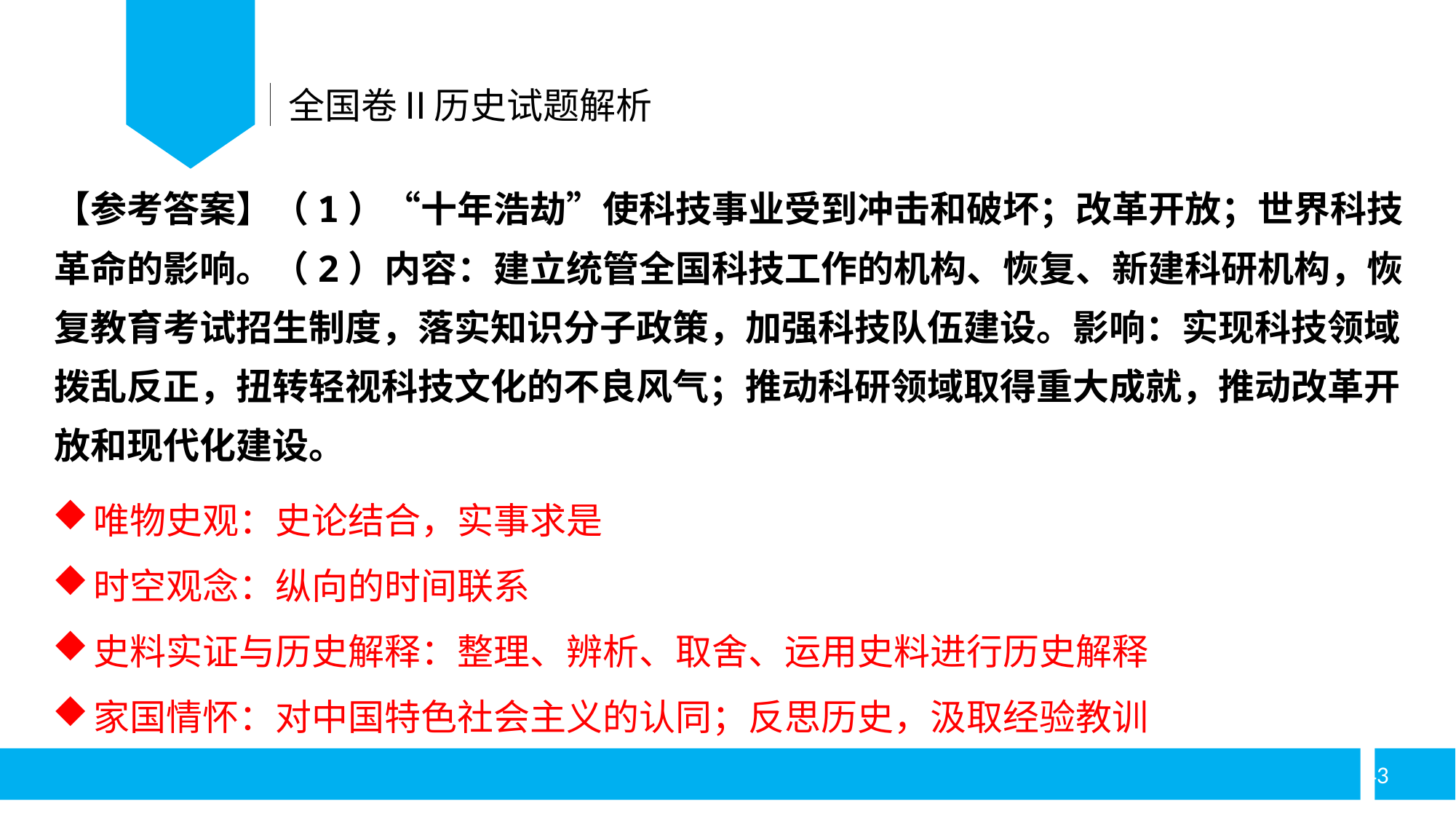

全国卷Ⅱ历史试题解析
【参考答案】（1）“十年浩劫”使科技事业受到冲击和破坏；改革开放；世界科技革命的影响。（2）内容：建立统管全国科技工作的机构、恢复、新建科研机构，恢复教育考试招生制度，落实知识分子政策，加强科技队伍建设。影响：实现科技领域拨乱反正，扭转轻视科技文化的不良风气；推动科研领域取得重大成就，推动改革开放和现代化建设。
唯物史观：史论结合，实事求是
时空观念：纵向的时间联系
史料实证与历史解释：整理、辨析、取舍、运用史料进行历史解释
家国情怀：对中国特色社会主义的认同；反思历史，汲取经验教训